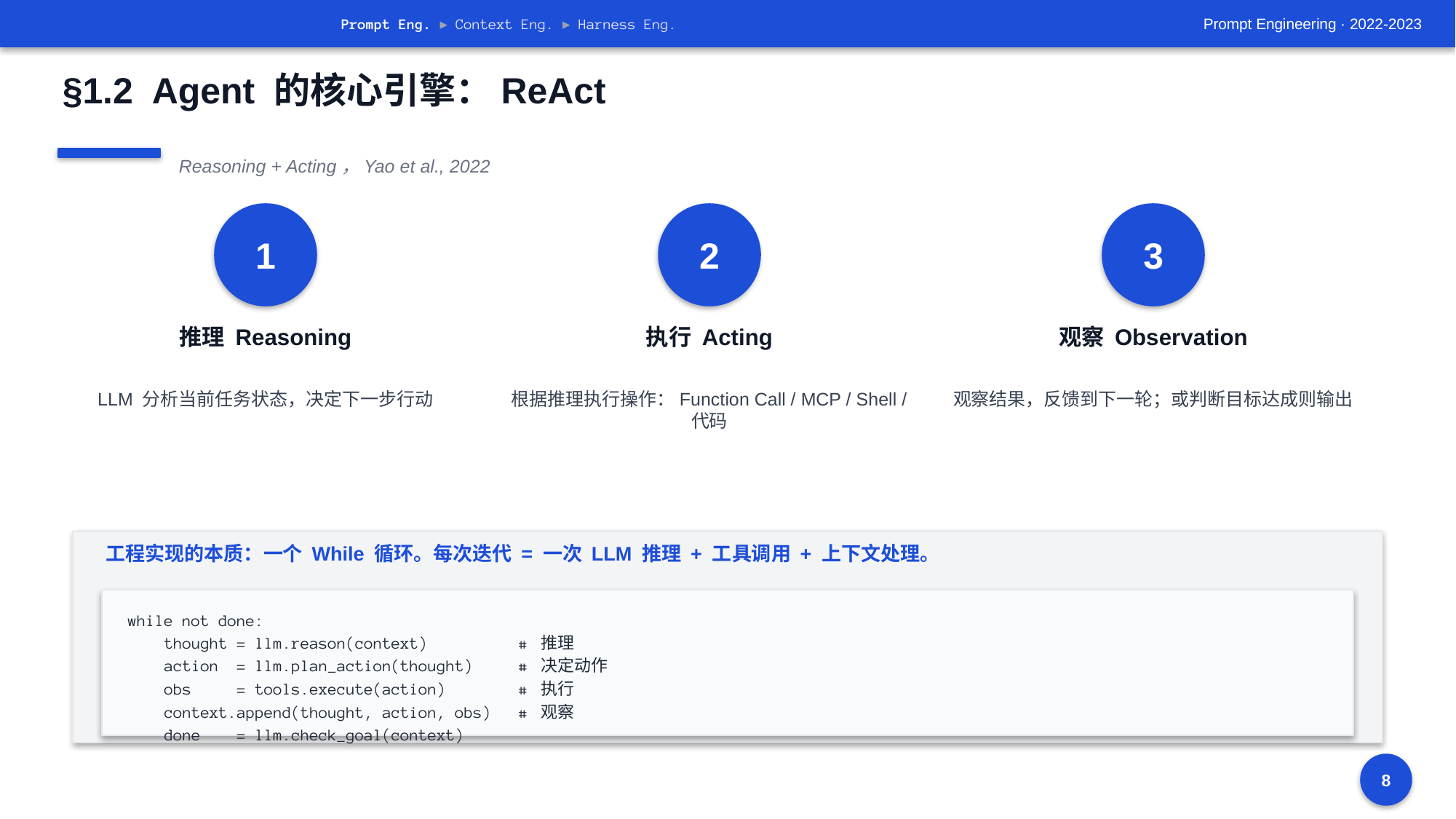

Prompt Eng.  ▸  Context Eng.  ▸  Harness Eng.
Prompt Engineering · 2022-2023
§1.2  Agent 的核心引擎：ReAct
Reasoning + Acting，Yao et al., 2022

1

2

3
推理 Reasoning
执行 Acting
观察 Observation
LLM 分析当前任务状态，决定下一步行动
根据推理执行操作：Function Call / MCP / Shell / 代码
观察结果，反馈到下一轮；或判断目标达成则输出

工程实现的本质：一个 While 循环。每次迭代 = 一次 LLM 推理 + 工具调用 + 上下文处理。

while not done:
    thought = llm.reason(context)          # 推理
    action  = llm.plan_action(thought)     # 决定动作
    obs     = tools.execute(action)        # 执行
    context.append(thought, action, obs)   # 观察
    done    = llm.check_goal(context)

8